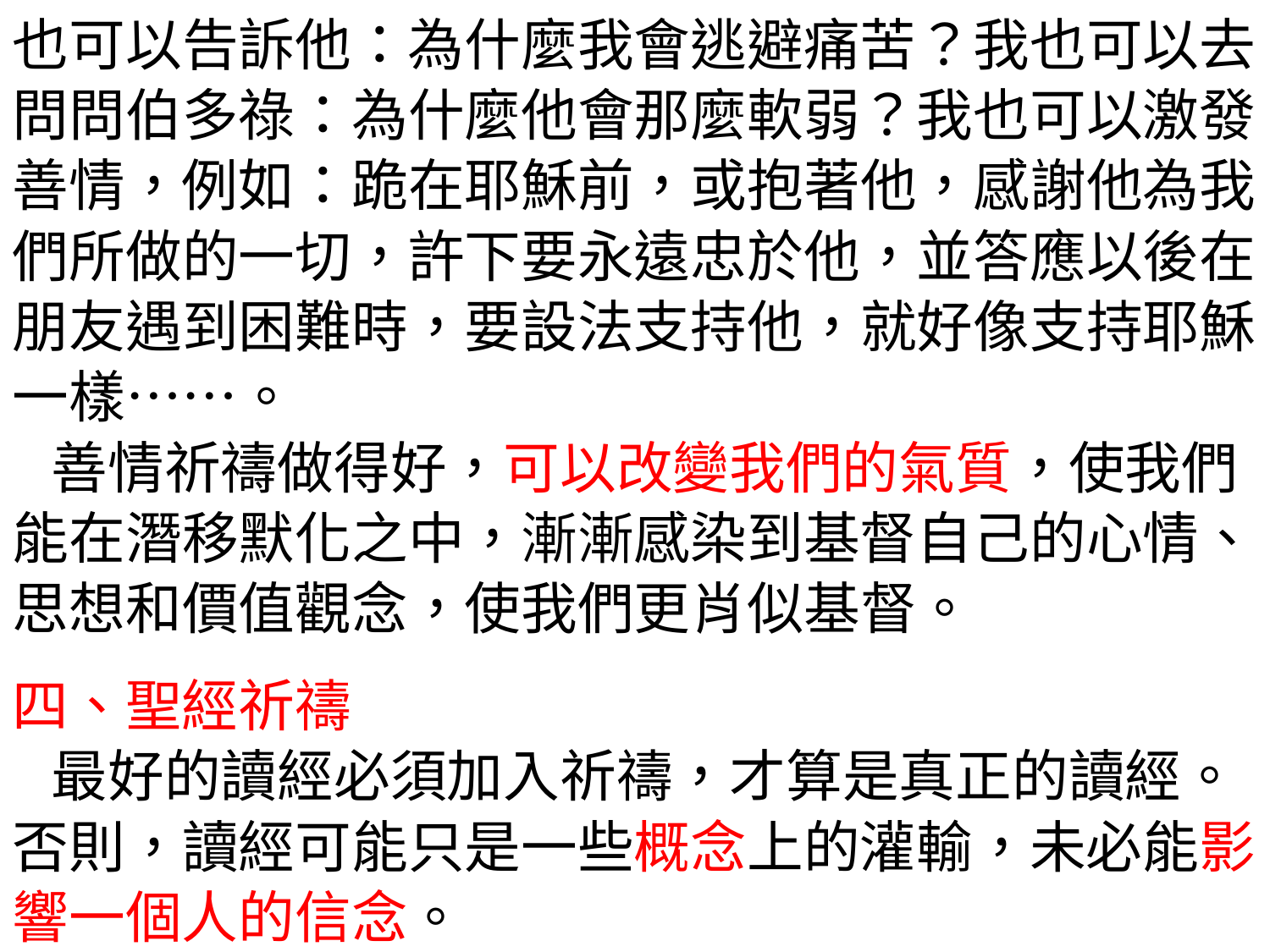

也可以告訴他：為什麼我會逃避痛苦？我也可以去問問伯多祿：為什麼他會那麼軟弱？我也可以激發善情，例如：跪在耶穌前，或抱著他，感謝他為我們所做的一切，許下要永遠忠於他，並答應以後在朋友遇到困難時，要設法支持他，就好像支持耶穌一樣……。
  善情祈禱做得好，可以改變我們的氣質，使我們能在潛移默化之中，漸漸感染到基督自己的心情、思想和價值觀念，使我們更肖似基督。
四、聖經祈禱
  最好的讀經必須加入祈禱，才算是真正的讀經。否則，讀經可能只是一些概念上的灌輸，未必能影響一個人的信念。